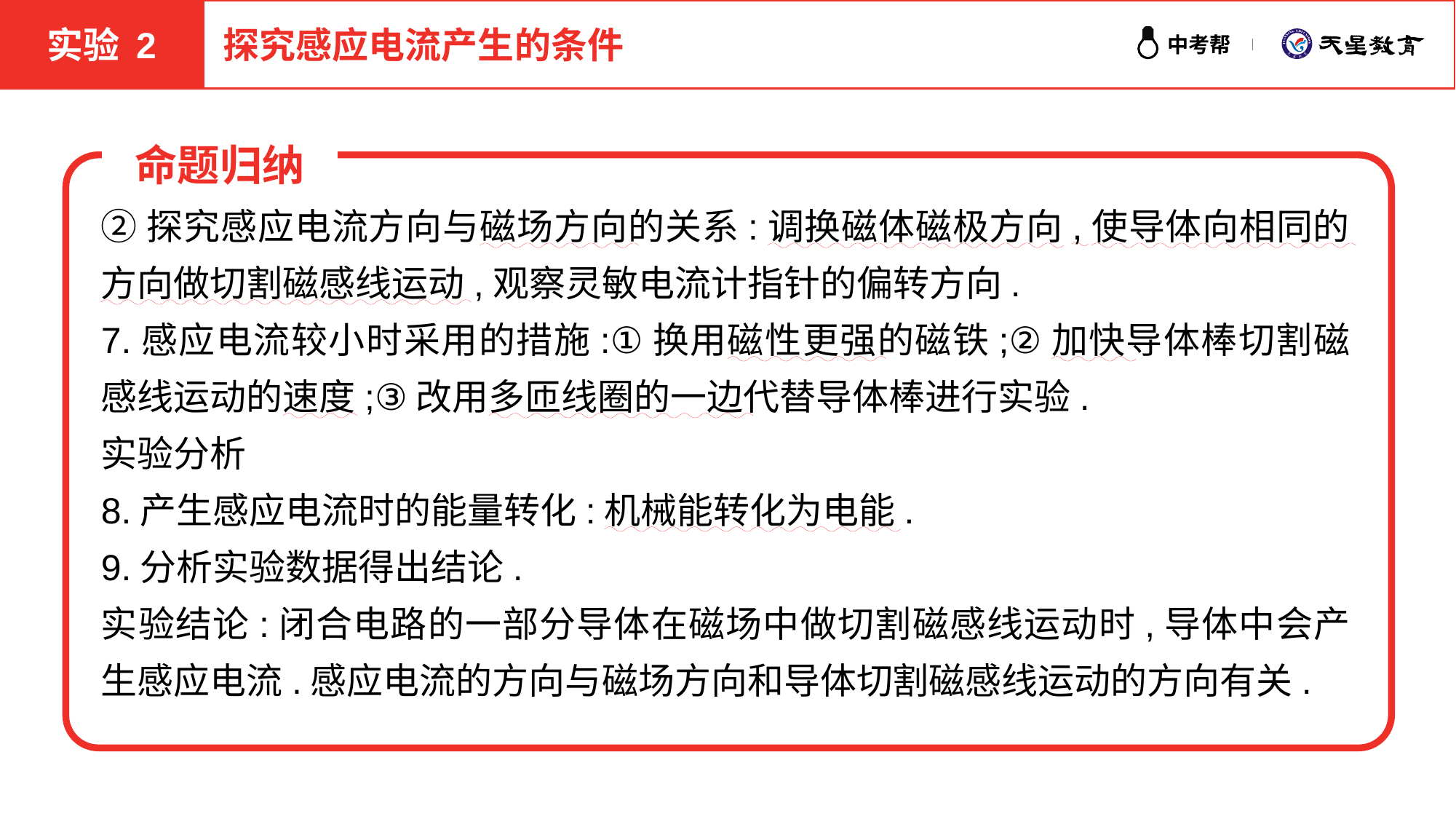

实验 2
探究感应电流产生的条件
命题归纳

②探究感应电流方向与磁场方向的关系:调换磁体磁极方向,使导体向相同的方向做切割磁感线运动,观察灵敏电流计指针的偏转方向.
7.感应电流较小时采用的措施:①换用磁性更强的磁铁;②加快导体棒切割磁感线运动的速度;③改用多匝线圈的一边代替导体棒进行实验.
实验分析
8.产生感应电流时的能量转化:机械能转化为电能.
9.分析实验数据得出结论.
实验结论:闭合电路的一部分导体在磁场中做切割磁感线运动时,导体中会产生感应电流.感应电流的方向与磁场方向和导体切割磁感线运动的方向有关.